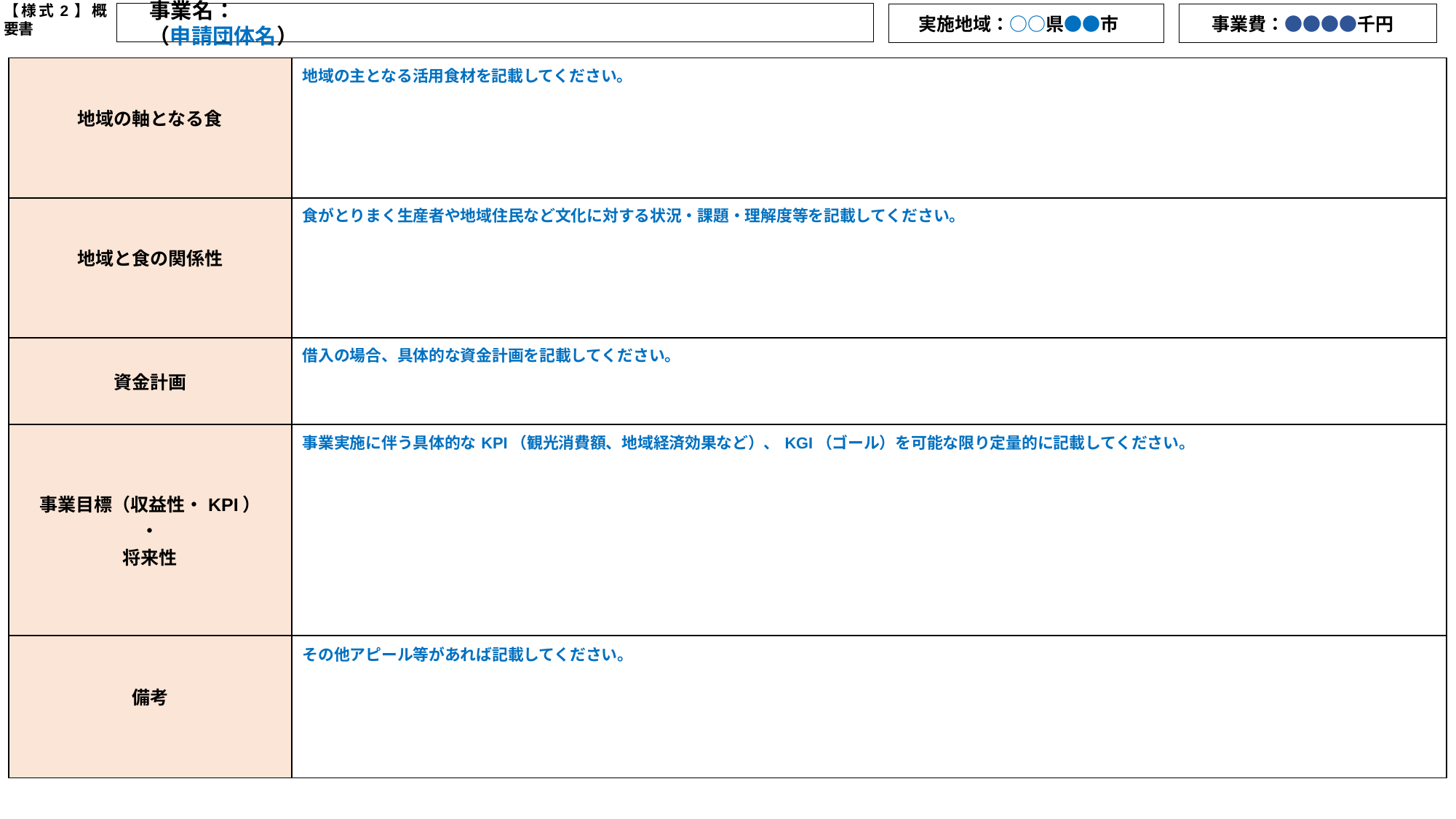

注１：公表される前提で作成してください。注２：事業の概要が本概要書２枚で分かるように簡潔に記載してください。
注３：青字の記入要領等を削除の上、黒字で記載してください。フォントサイズは【10.5ポイント以上】とし、重要な箇所は下線付きの赤字で記載してください。
【様式2】概要書
　事業名：　　　　　　　　　　　　　　　　　　　　　　　　　　　　　　（申請団体名）
　 実施地域：○○県●●市
　 事業費：●●●●千円
| 地域の軸となる食 | 地域の主となる活用食材を記載してください。 |
| --- | --- |
| 地域と食の関係性 | 食がとりまく生産者や地域住民など文化に対する状況・課題・理解度等を記載してください。 |
| 資金計画 | 借入の場合、具体的な資金計画を記載してください。 |
| 事業目標（収益性・KPI） ・ 将来性 | 事業実施に伴う具体的なKPI（観光消費額、地域経済効果など）、KGI（ゴール）を可能な限り定量的に記載してください。 |
| 備考 | その他アピール等があれば記載してください。 |